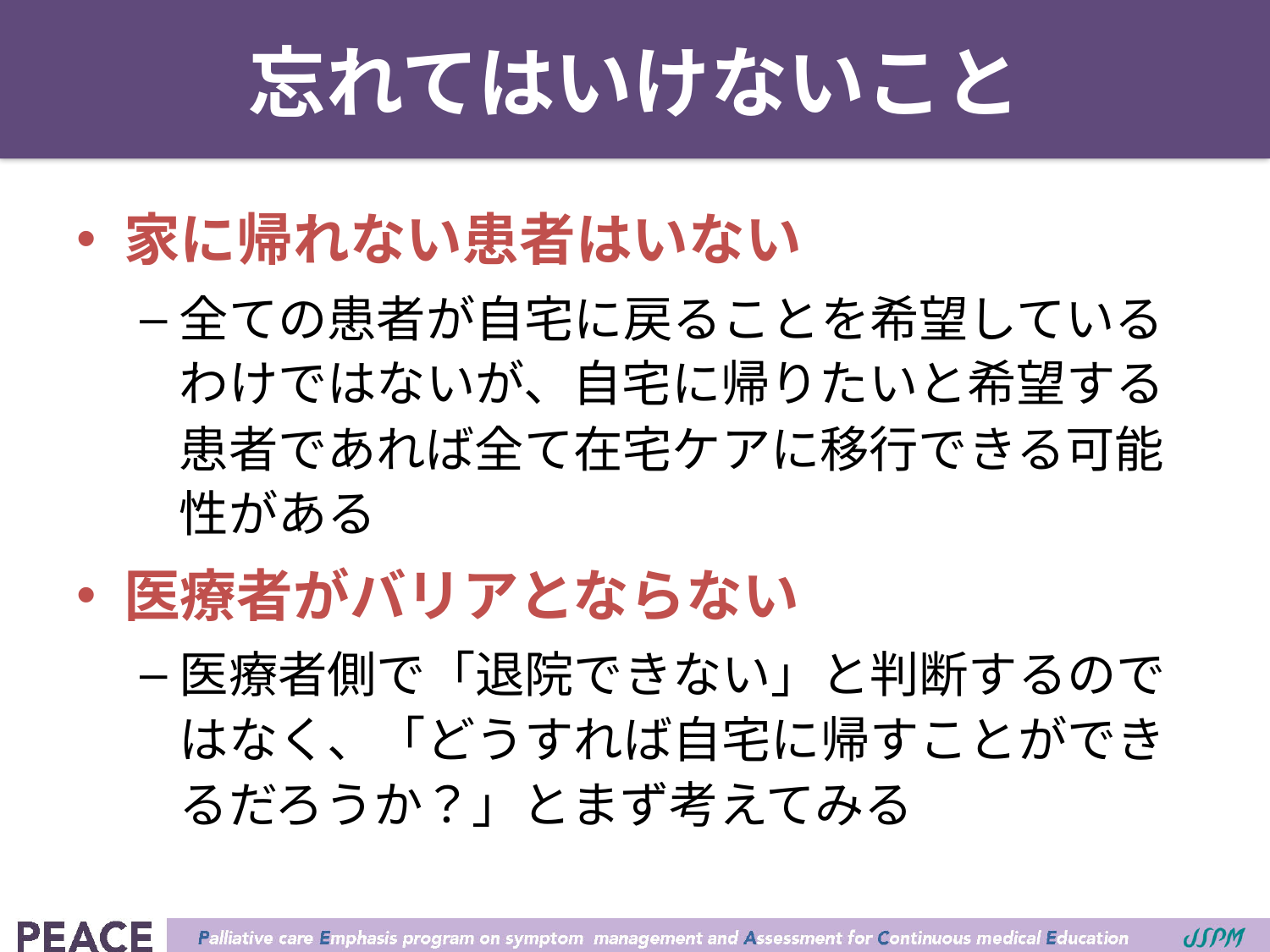

# 忘れてはいけないこと
家に帰れない患者はいない
全ての患者が自宅に戻ることを希望しているわけではないが、自宅に帰りたいと希望する患者であれば全て在宅ケアに移行できる可能性がある
医療者がバリアとならない
医療者側で「退院できない」と判断するのではなく、「どうすれば自宅に帰すことができるだろうか？」とまず考えてみる